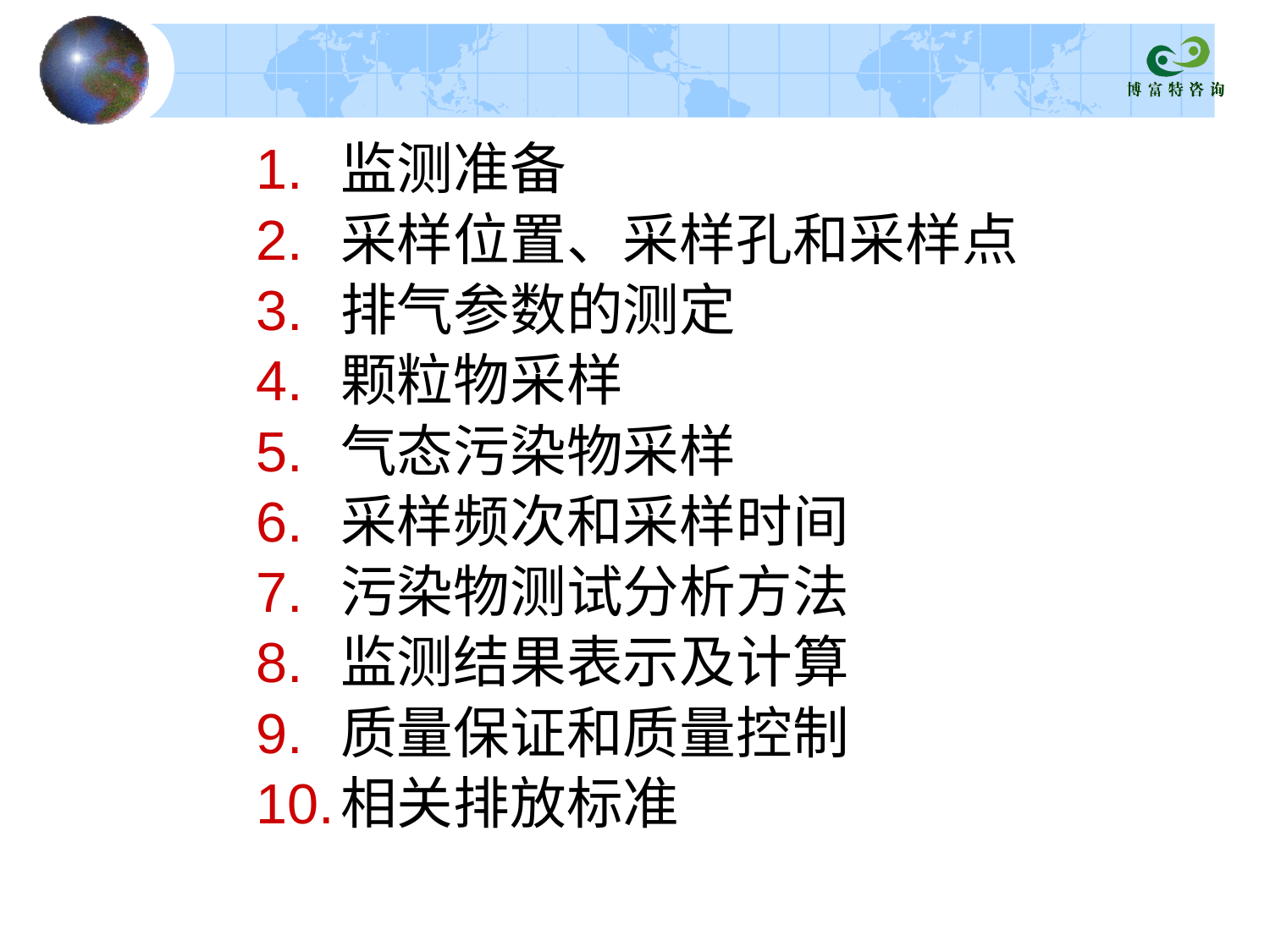

监测准备
采样位置、采样孔和采样点
排气参数的测定
颗粒物采样
气态污染物采样
采样频次和采样时间
污染物测试分析方法
监测结果表示及计算
质量保证和质量控制
相关排放标准